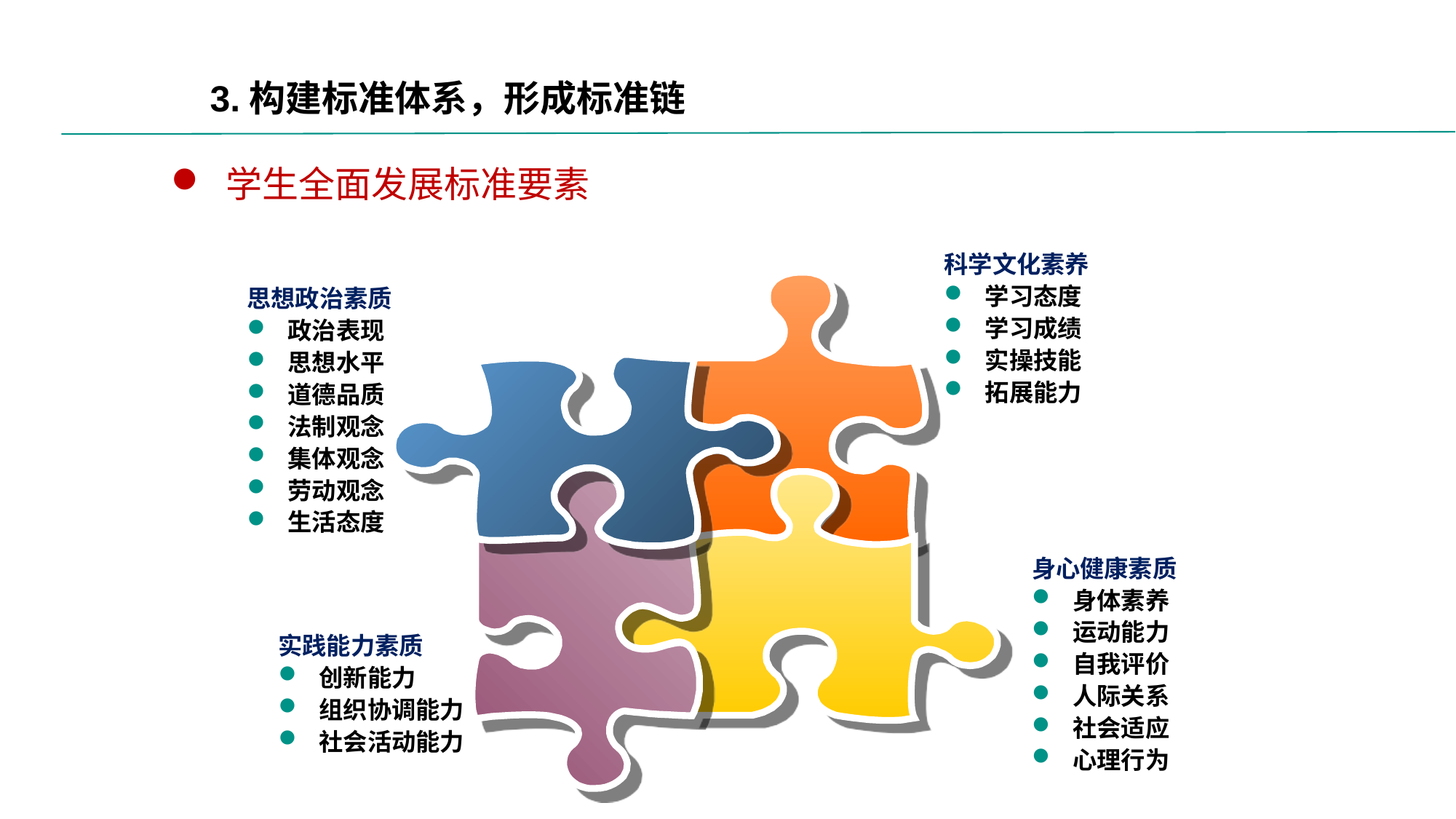

3.构建标准体系，形成标准链
# 学生全面发展标准要素
科学文化素养
学习态度
学习成绩
实操技能
拓展能力

思想政治素质
政治表现
思想水平
道德品质
法制观念
集体观念
劳动观念
生活态度
身心健康素质
身体素养
运动能力
自我评价
人际关系
社会适应
心理行为
实践能力素质
创新能力
组织协调能力
社会活动能力